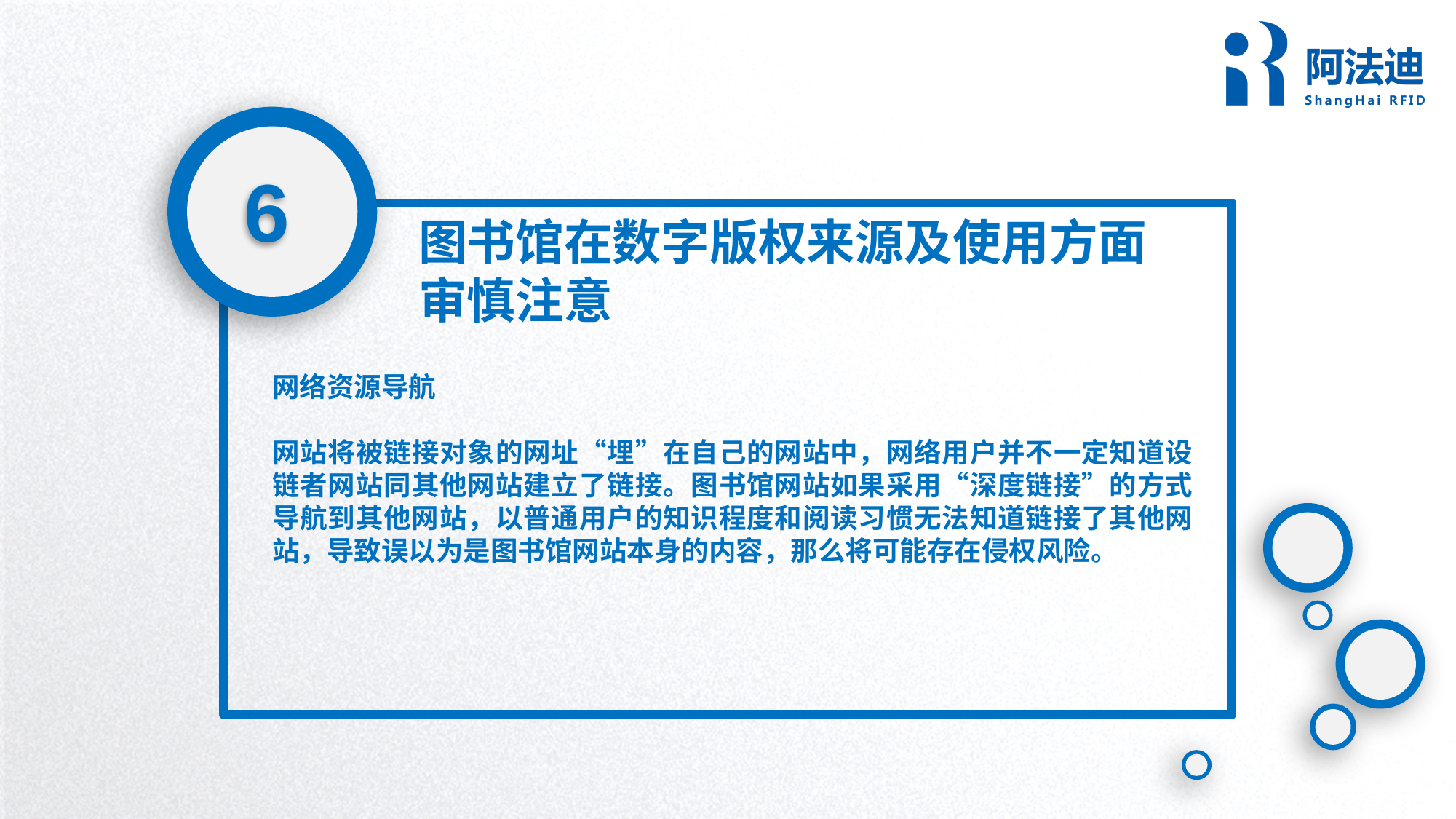

6

图书馆在数字版权来源及使用方面审慎注意
网络资源导航

网站将被链接对象的网址“埋”在自己的网站中，网络用户并不一定知道设链者网站同其他网站建立了链接。图书馆网站如果采用“深度链接”的方式导航到其他网站，以普通用户的知识程度和阅读习惯无法知道链接了其他网站，导致误以为是图书馆网站本身的内容，那么将可能存在侵权风险。

延时符